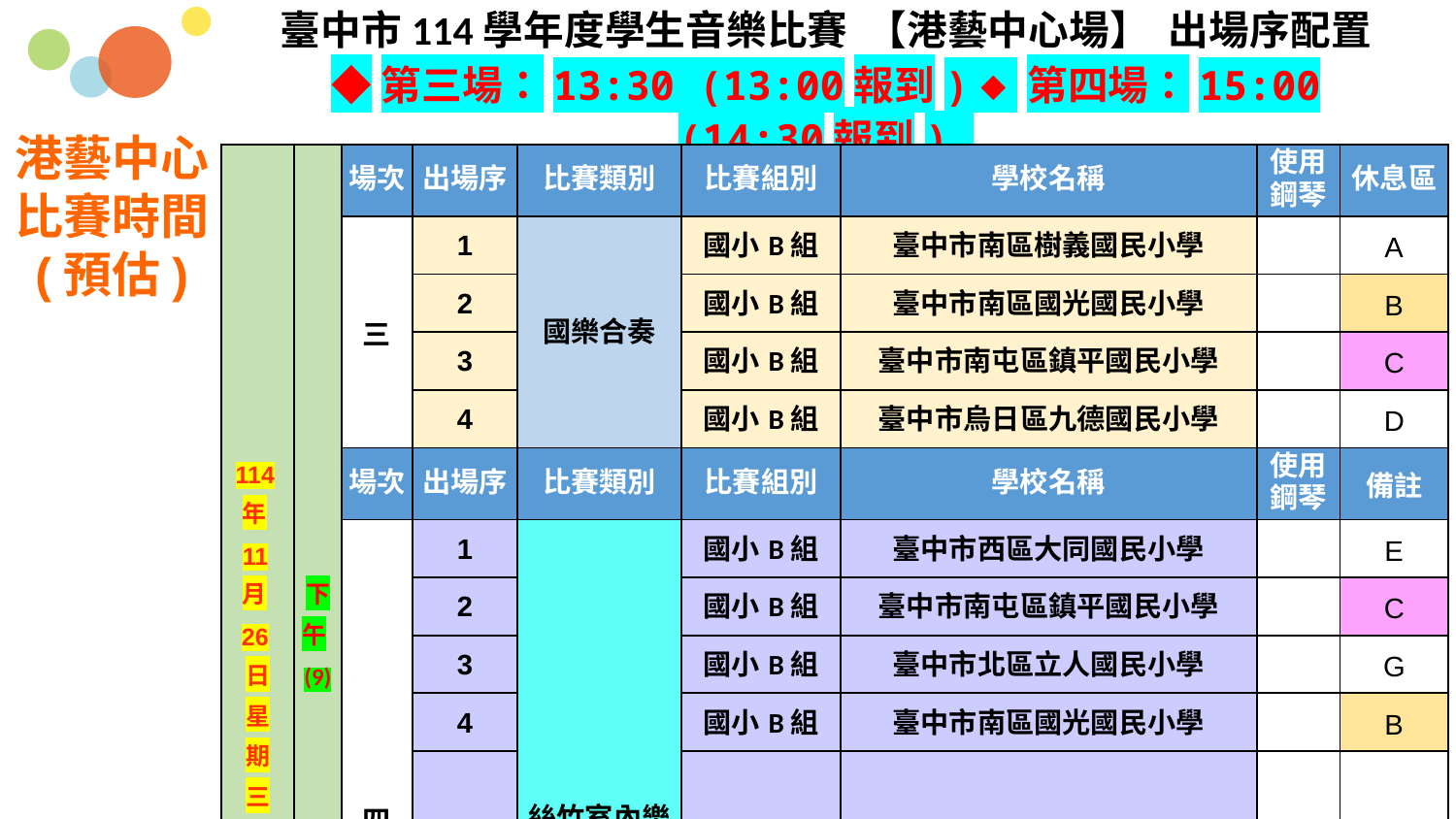

臺中市114學年度學生音樂比賽  【港藝中心場】  出場序配置表

◆第三場：13:30 (13:00報到)◆第四場：15:00 (14:30報到)
港藝中心
比賽時間
(預估)
| 114年11月26日星期 三 | 下午(9) | 場次 | 出場序 | 比賽類別 | 比賽組別 | 學校名稱 | 使用鋼琴 | 休息區 |
| --- | --- | --- | --- | --- | --- | --- | --- | --- |
|  |  | 三 | 1 | 國樂合奏 | 國小B組 | 臺中市南區樹義國民小學 |  | A |
|  |  |  | 2 |  | 國小B組 | 臺中市南區國光國民小學 |  | B |
|  |  |  | 3 |  | 國小B組 | 臺中市南屯區鎮平國民小學 |  | C |
|  |  |  | 4 |  | 國小B組 | 臺中市烏日區九德國民小學 |  | D |
|  |  | 場次 | 出場序 | 比賽類別 | 比賽組別 | 學校名稱 | 使用鋼琴 | 備註 |
|  |  | 四 | 1 | 絲竹室內樂 | 國小B組 | 臺中市西區大同國民小學 |  | E |
|  |  |  | 2 |  | 國小B組 | 臺中市南屯區鎮平國民小學 |  | C |
|  |  |  | 3 |  | 國小B組 | 臺中市北區立人國民小學 |  | G |
|  |  |  | 4 |  | 國小B組 | 臺中市南區國光國民小學 |  | B |
|  |  |  | 5 |  | 國小B組 | 臺中市烏日區僑仁國民小學 |  | A |